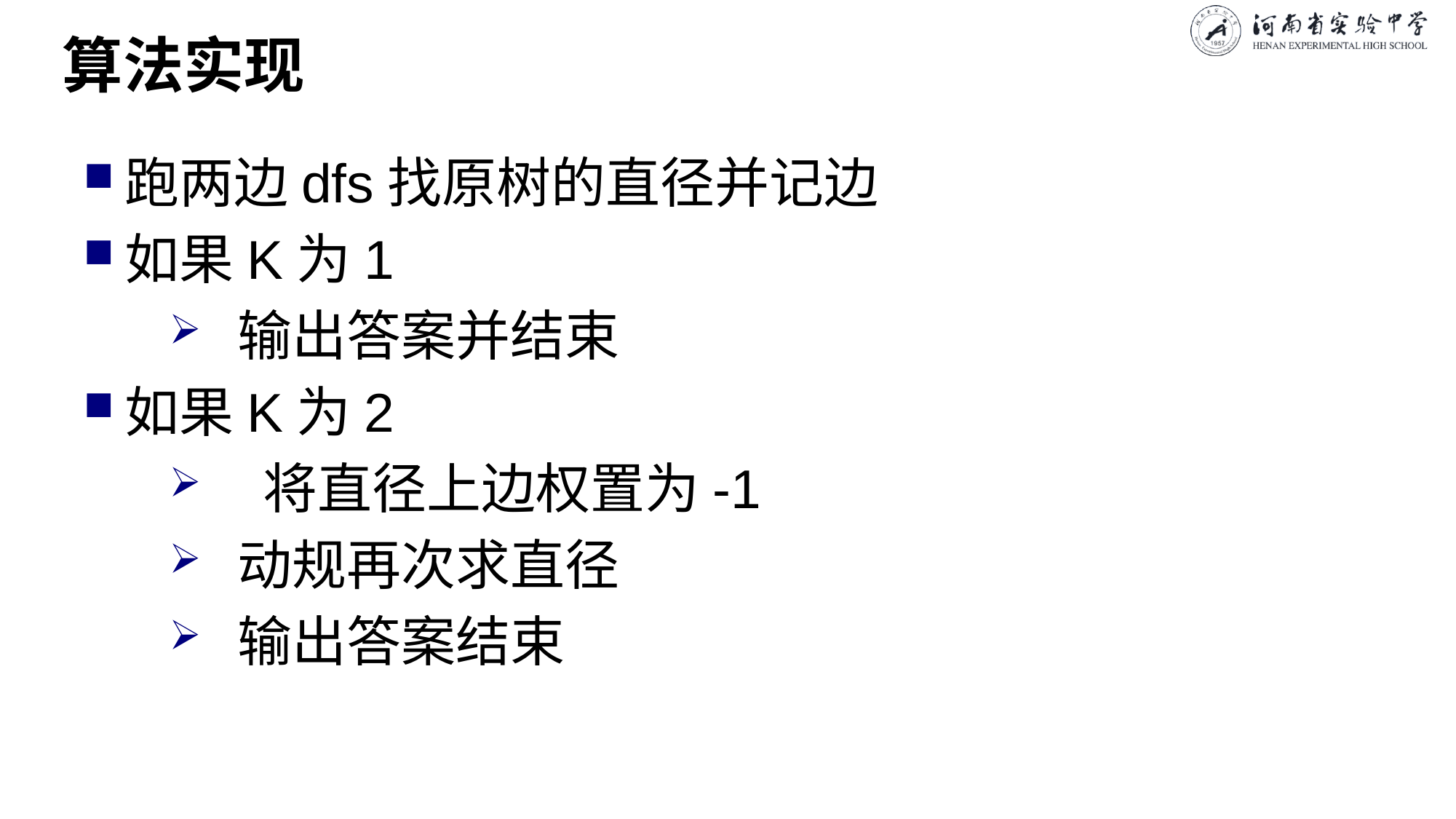

# 算法实现
跑两边dfs找原树的直径并记边
如果K为1
输出答案并结束
如果K为2
 将直径上边权置为-1
动规再次求直径
输出答案结束